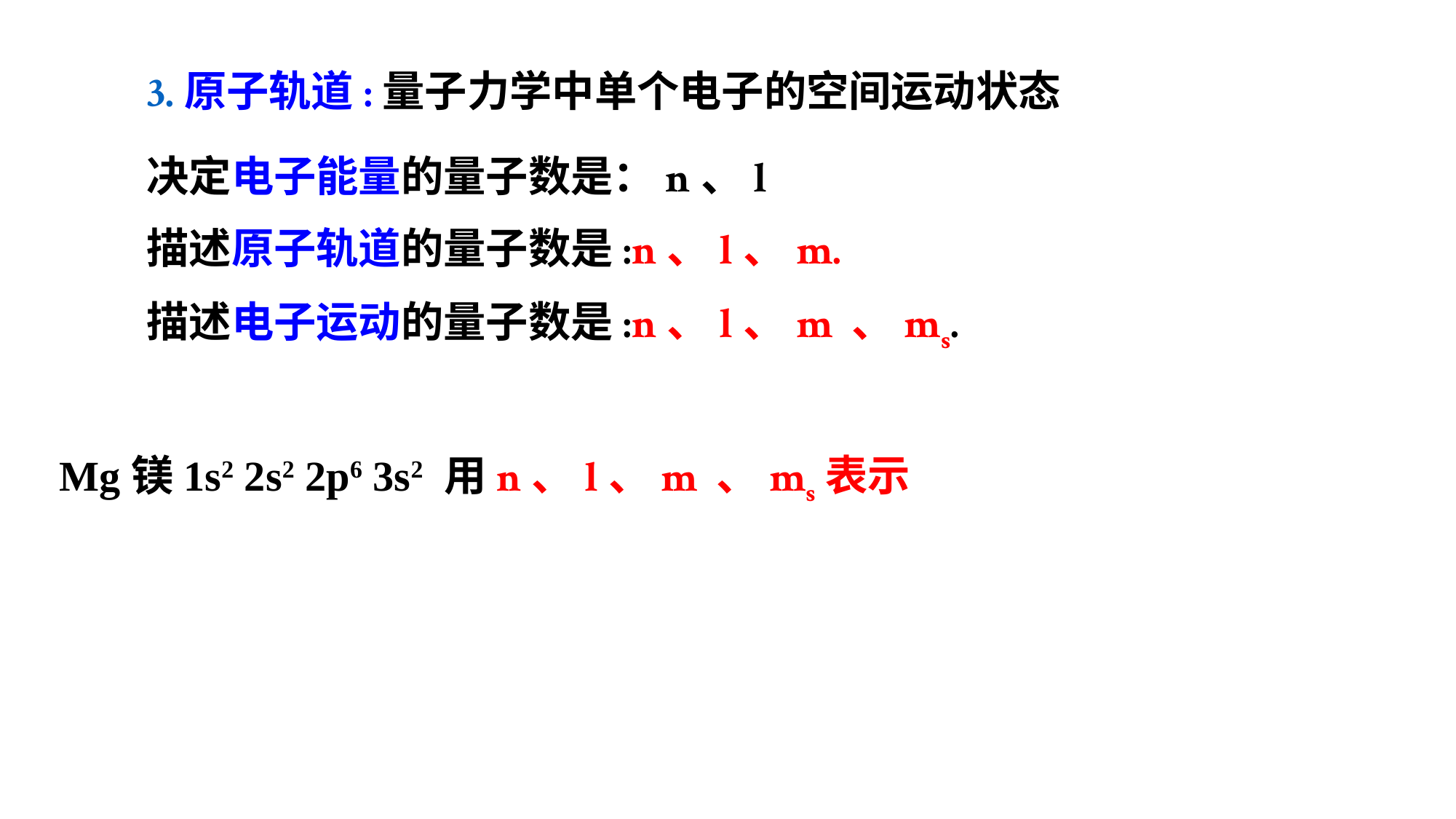

3.原子轨道:量子力学中单个电子的空间运动状态
        决定电子能量的量子数是：n、l
        描述原子轨道的量子数是:n、l、m.
        描述电子运动的量子数是:n、l、m 、ms.

Mg镁1s2 2s2 2p6 3s2 用n、l、m 、ms表示